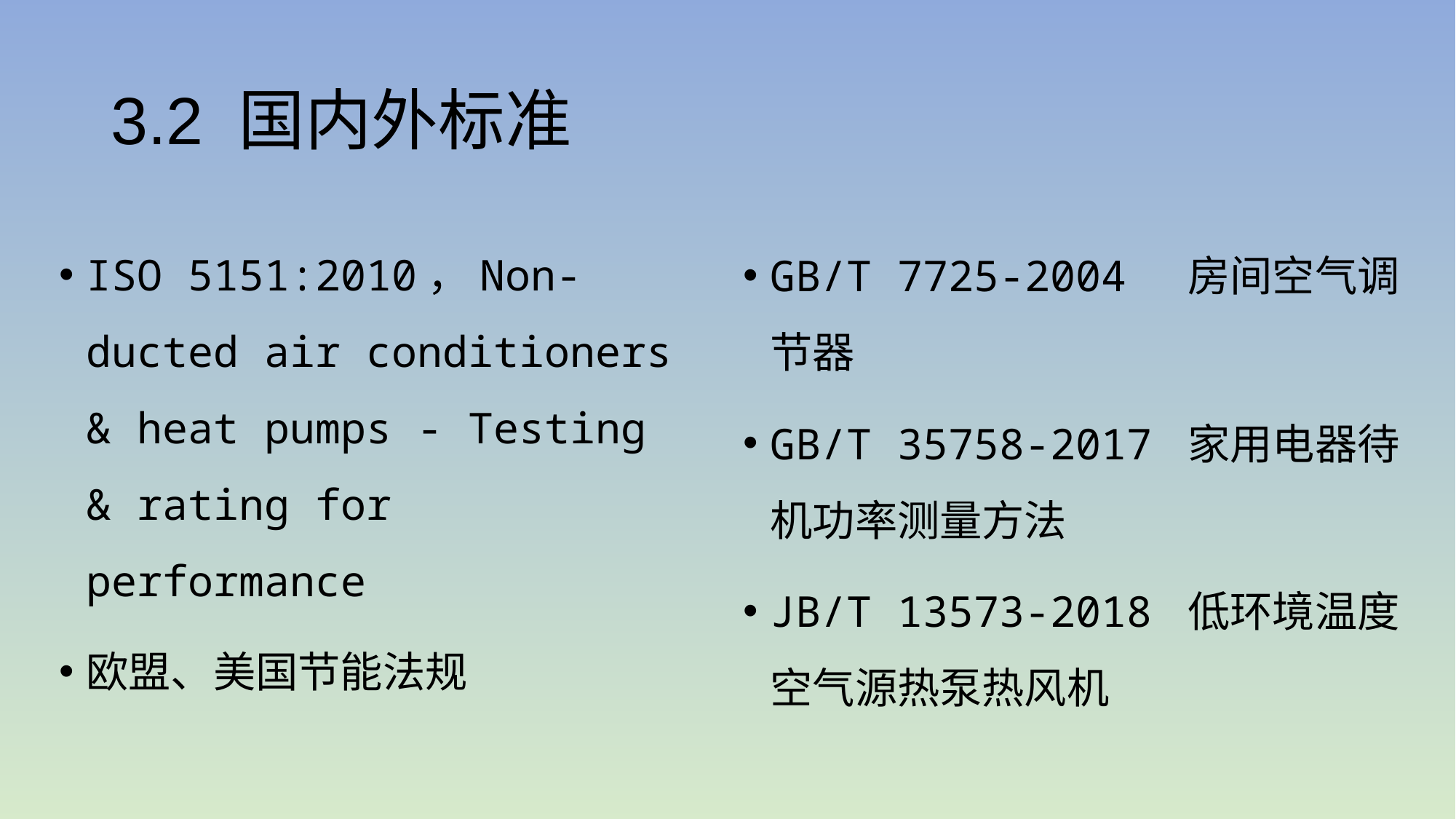

# 3.2 国内外标准
ISO 5151:2010，Non-ducted air conditioners & heat pumps - Testing & rating for performance
欧盟、美国节能法规
GB/T 7725-2004  房间空气调节器
GB/T 35758-2017 家用电器待机功率测量方法
JB/T 13573-2018 低环境温度空气源热泵热风机